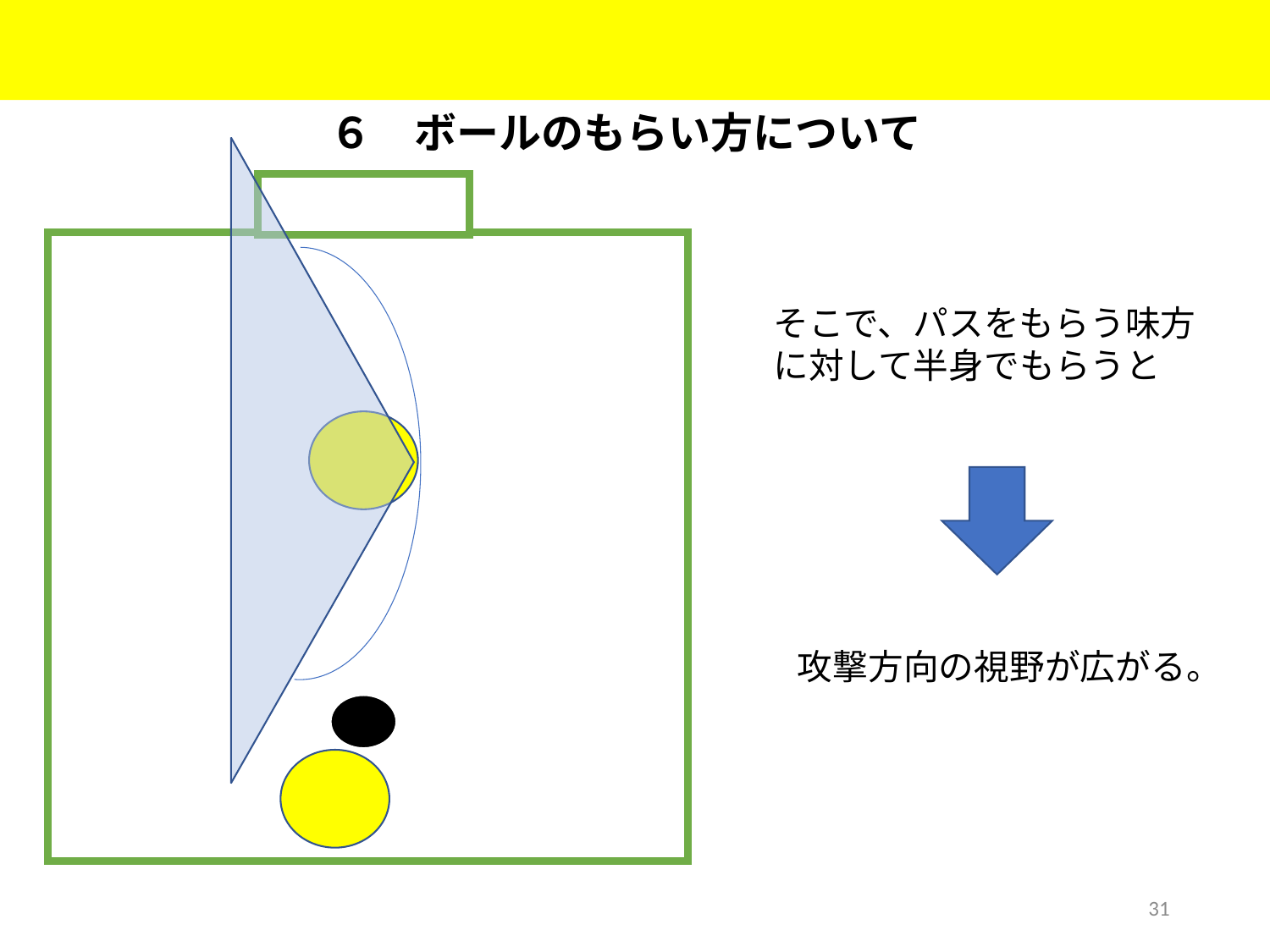

６　ボールのもらい方について

そこで、パスをもらう味方に対して半身でもらうと

攻撃方向の視野が広がる。

31